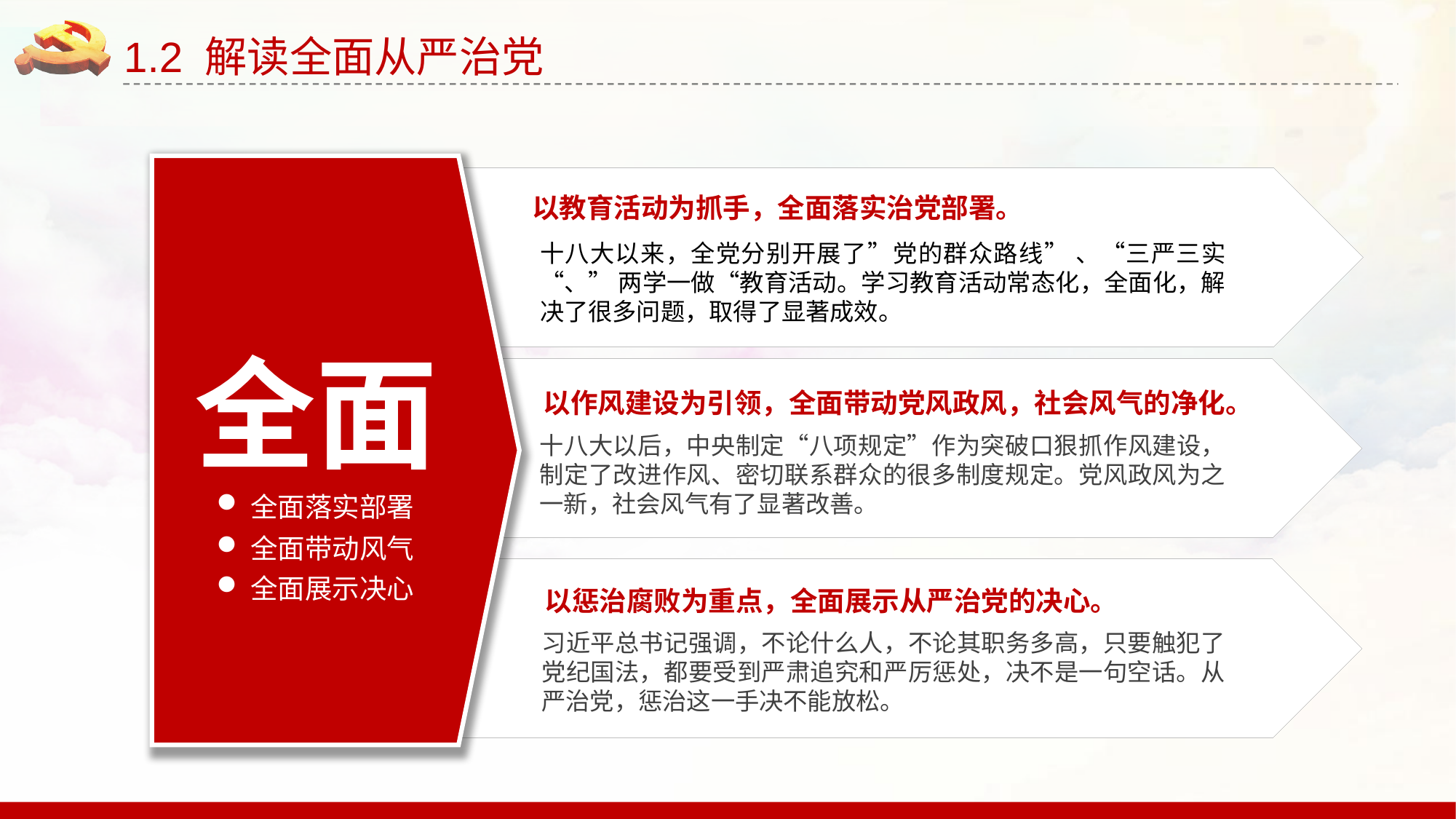

1.2 解读全面从严治党

以教育活动为抓手，全面落实治党部署。
十八大以来，全党分别开展了”党的群众路线” 、“三严三实“、” 两学一做“教育活动。学习教育活动常态化，全面化，解决了很多问题，取得了显著成效。
全面
全面落实部署
全面带动风气
全面展示决心

以作风建设为引领，全面带动党风政风，社会风气的净化。
十八大以后，中央制定“八项规定”作为突破口狠抓作风建设，制定了改进作风、密切联系群众的很多制度规定。党风政风为之一新，社会风气有了显著改善。

以惩治腐败为重点，全面展示从严治党的决心。
习近平总书记强调，不论什么人，不论其职务多高，只要触犯了党纪国法，都要受到严肃追究和严厉惩处，决不是一句空话。从严治党，惩治这一手决不能放松。